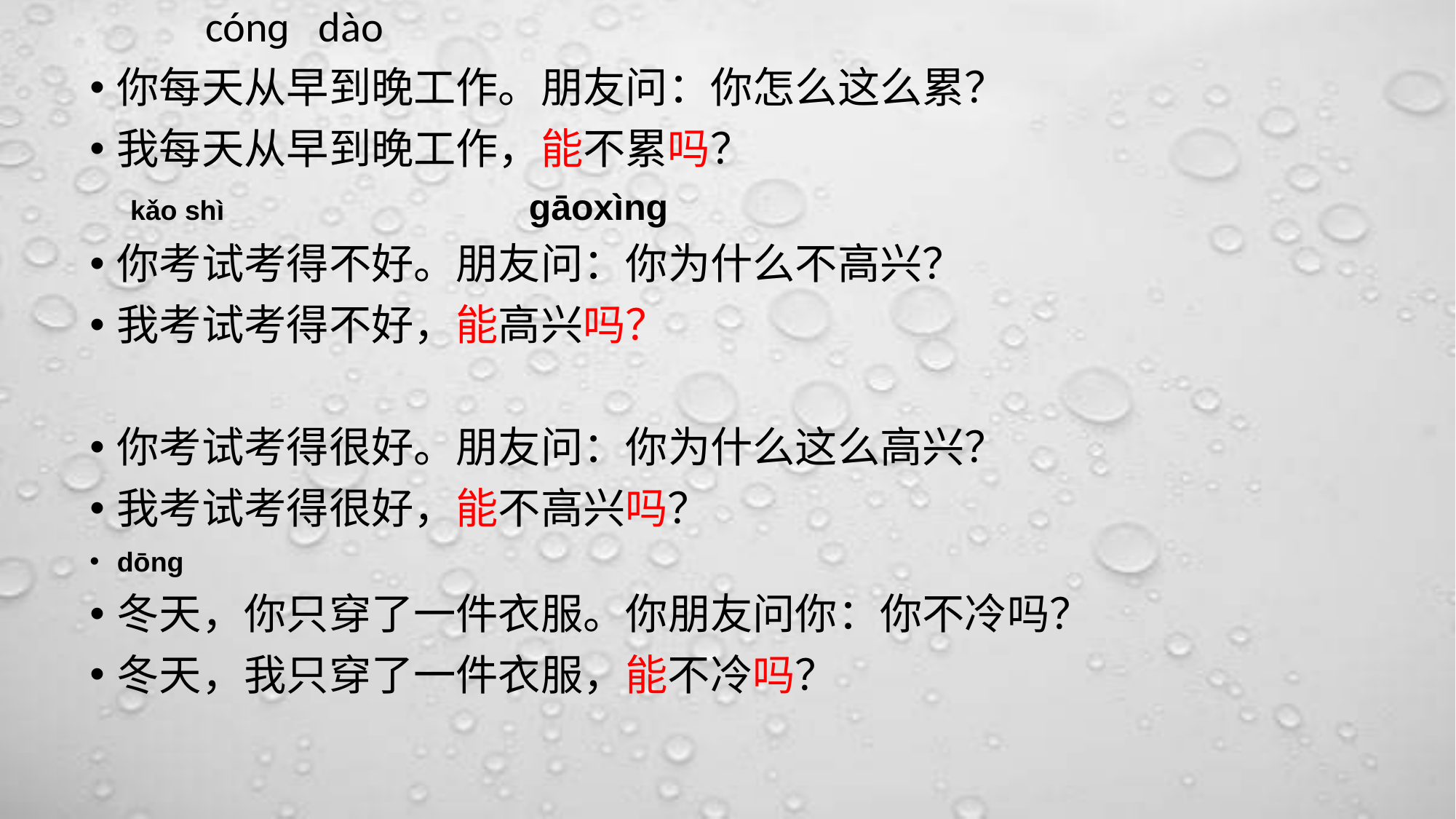

cónɡ   dào
你每天从早到晚工作。朋友问：你怎么这么累？
我每天从早到晚工作，能不累吗？
    kǎo shì                              ɡāoxìnɡ
你考试考得不好。朋友问：你为什么不高兴？
我考试考得不好，能高兴吗？

你考试考得很好。朋友问：你为什么这么高兴？
我考试考得很好，能不高兴吗？
dōnɡ
冬天，你只穿了一件衣服。你朋友问你：你不冷吗？
冬天，我只穿了一件衣服，能不冷吗？